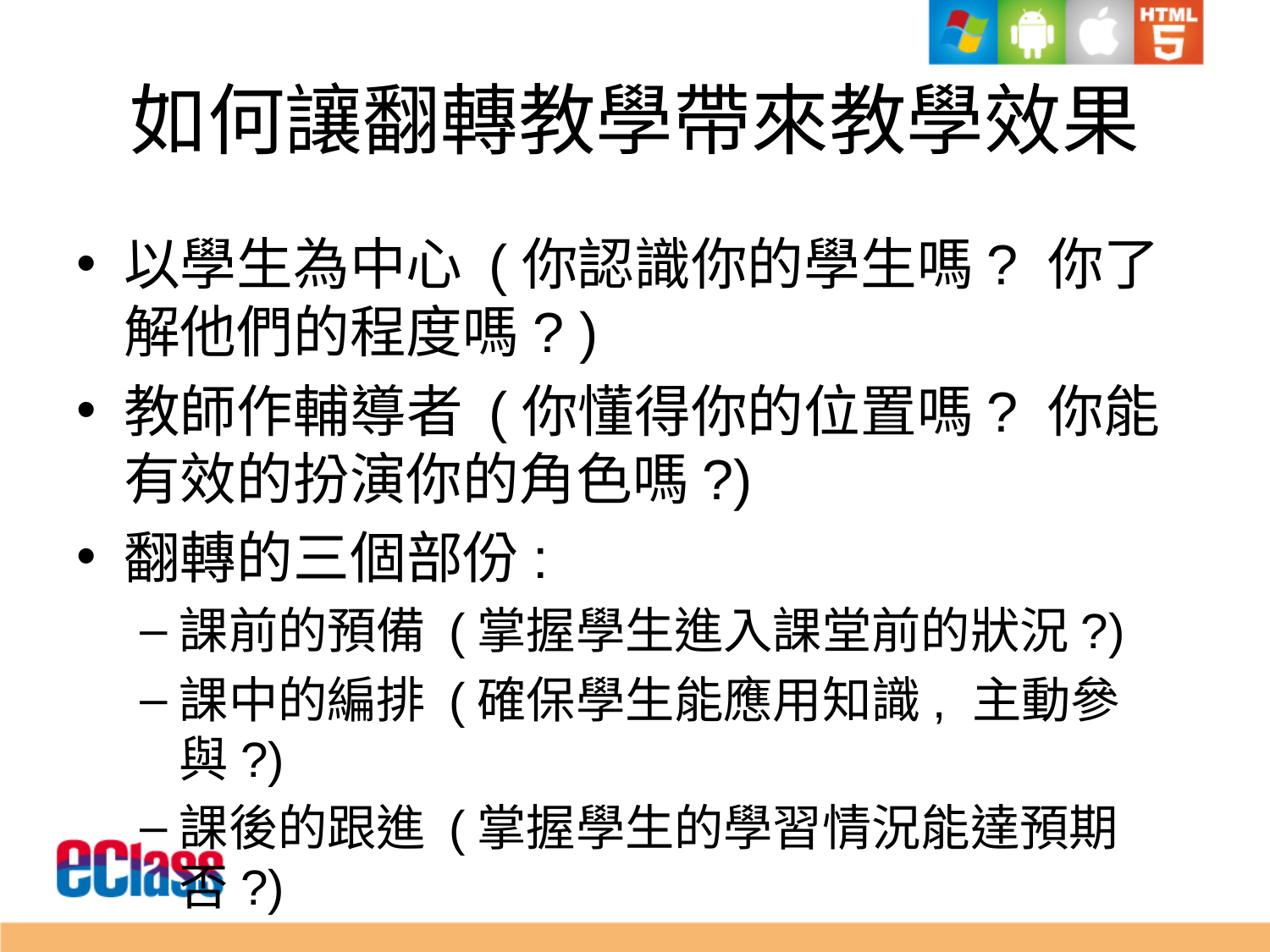

# 如何讓翻轉教學帶來教學效果
以學生為中心 (你認識你的學生嗎? 你了解他們的程度嗎? )
教師作輔導者 (你懂得你的位置嗎? 你能有效的扮演你的角色嗎?)
翻轉的三個部份:
課前的預備 (掌握學生進入課堂前的狀況?)
課中的編排 (確保學生能應用知識, 主動參與?)
課後的跟進 (掌握學生的學習情況能達預期否?)